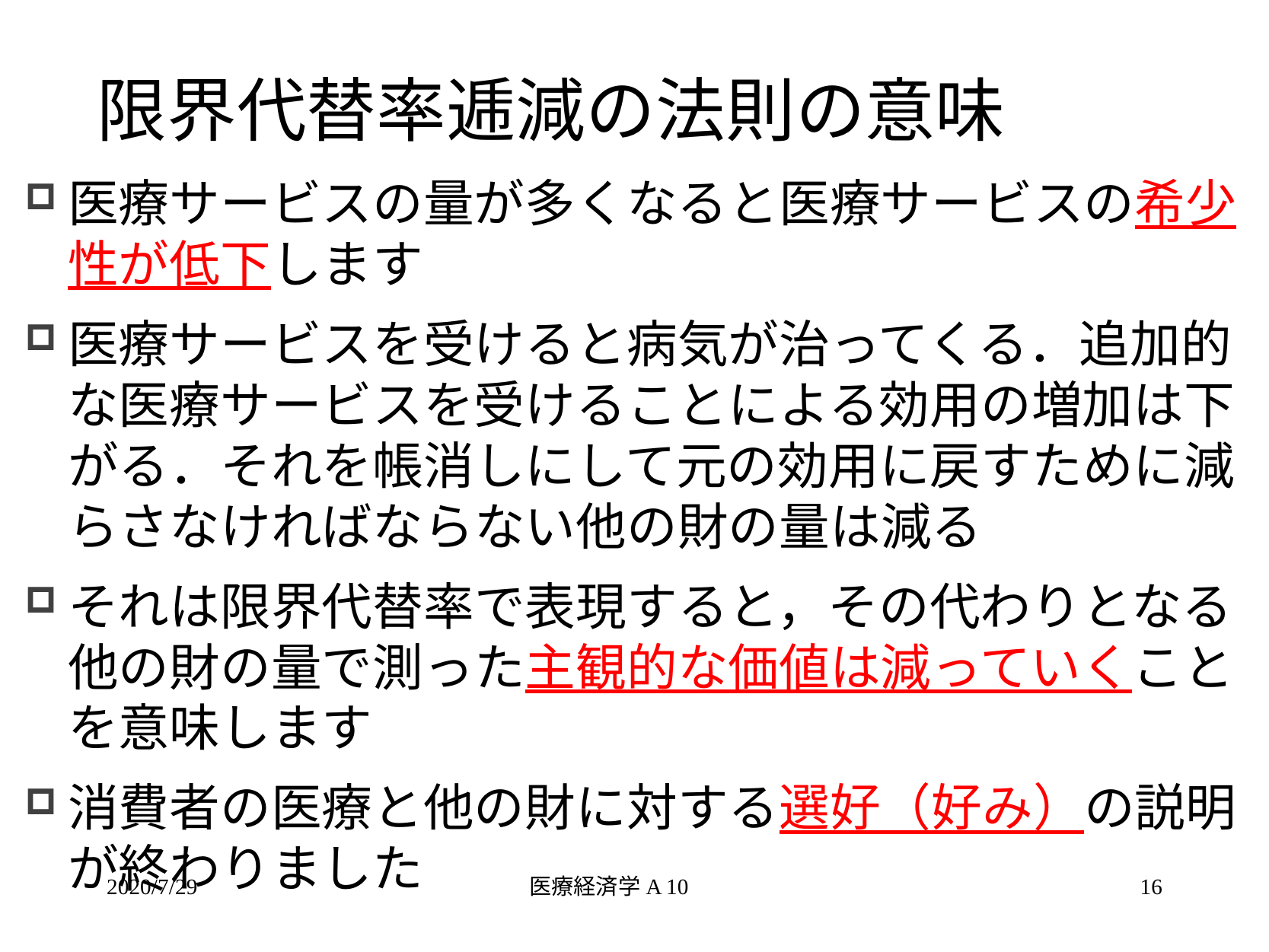

# 限界代替率逓減の法則の意味
医療サービスの量が多くなると医療サービスの希少性が低下します
医療サービスを受けると病気が治ってくる．追加的な医療サービスを受けることによる効用の増加は下がる．それを帳消しにして元の効用に戻すために減らさなければならない他の財の量は減る
それは限界代替率で表現すると，その代わりとなる他の財の量で測った主観的な価値は減っていくことを意味します
消費者の医療と他の財に対する選好（好み）の説明が終わりました

2020/7/29
医療経済学A 10
16